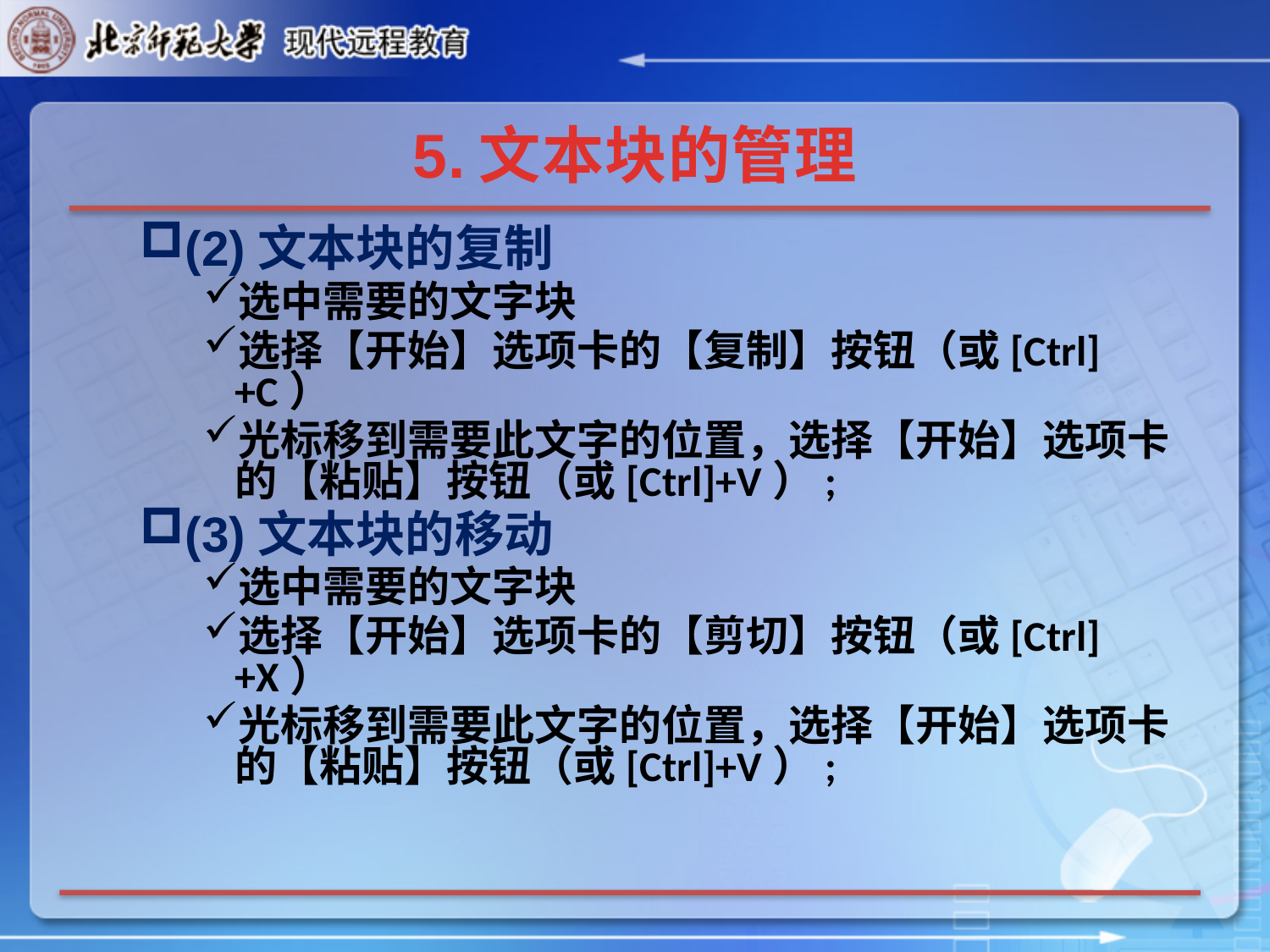

# 5.文本块的管理
(2)文本块的复制
选中需要的文字块
选择【开始】选项卡的【复制】按钮（或[Ctrl]+C）
光标移到需要此文字的位置，选择【开始】选项卡的【粘贴】按钮（或[Ctrl]+V）;
(3)文本块的移动
选中需要的文字块
选择【开始】选项卡的【剪切】按钮（或[Ctrl]+X）
光标移到需要此文字的位置，选择【开始】选项卡的【粘贴】按钮（或[Ctrl]+V）;